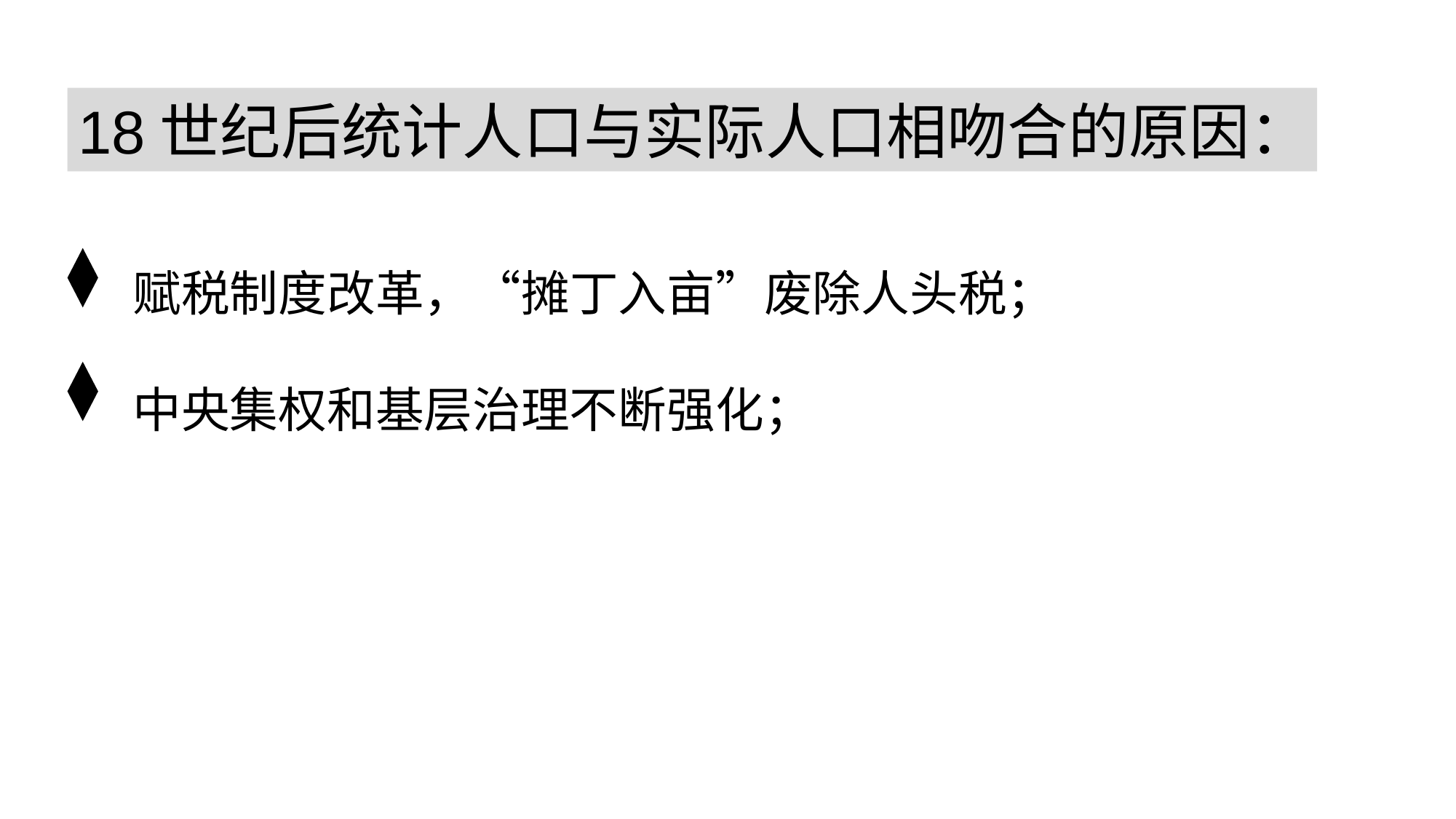

18世纪后统计人口与实际人口相吻合的原因：
赋税制度改革，“摊丁入亩”废除人头税；
中央集权和基层治理不断强化；